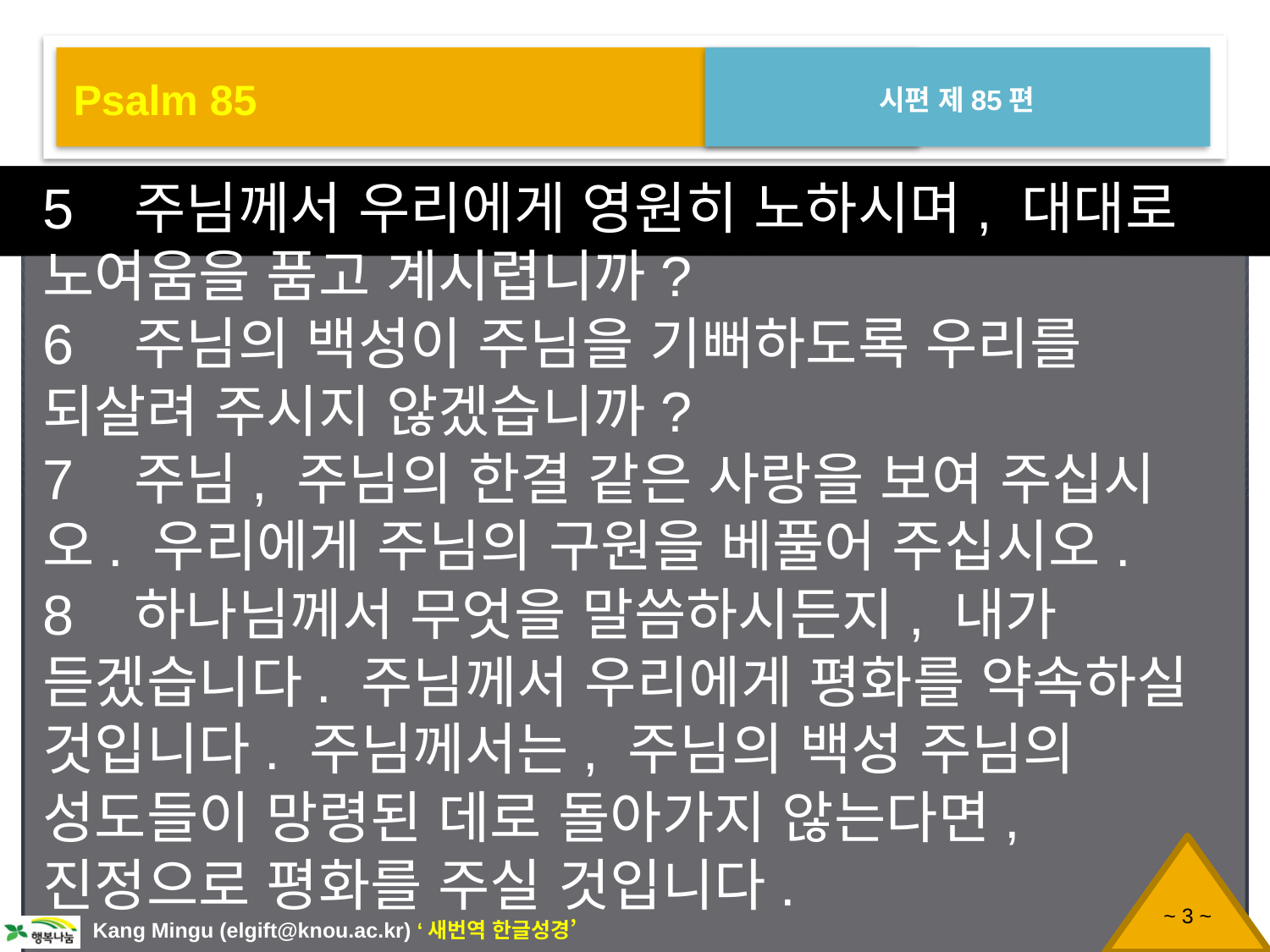

Psalm 85
시편 제85편
5   주님께서 우리에게 영원히 노하시며, 대대로 노여움을 품고 계시렵니까?
6   주님의 백성이 주님을 기뻐하도록 우리를 되살려 주시지 않겠습니까?
7   주님, 주님의 한결 같은 사랑을 보여 주십시오. 우리에게 주님의 구원을 베풀어 주십시오.
8   하나님께서 무엇을 말씀하시든지, 내가 듣겠습니다. 주님께서 우리에게 평화를 약속하실 것입니다. 주님께서는, 주님의 백성 주님의 성도들이 망령된 데로 돌아가지 않는다면, 진정으로 평화를 주실 것입니다.